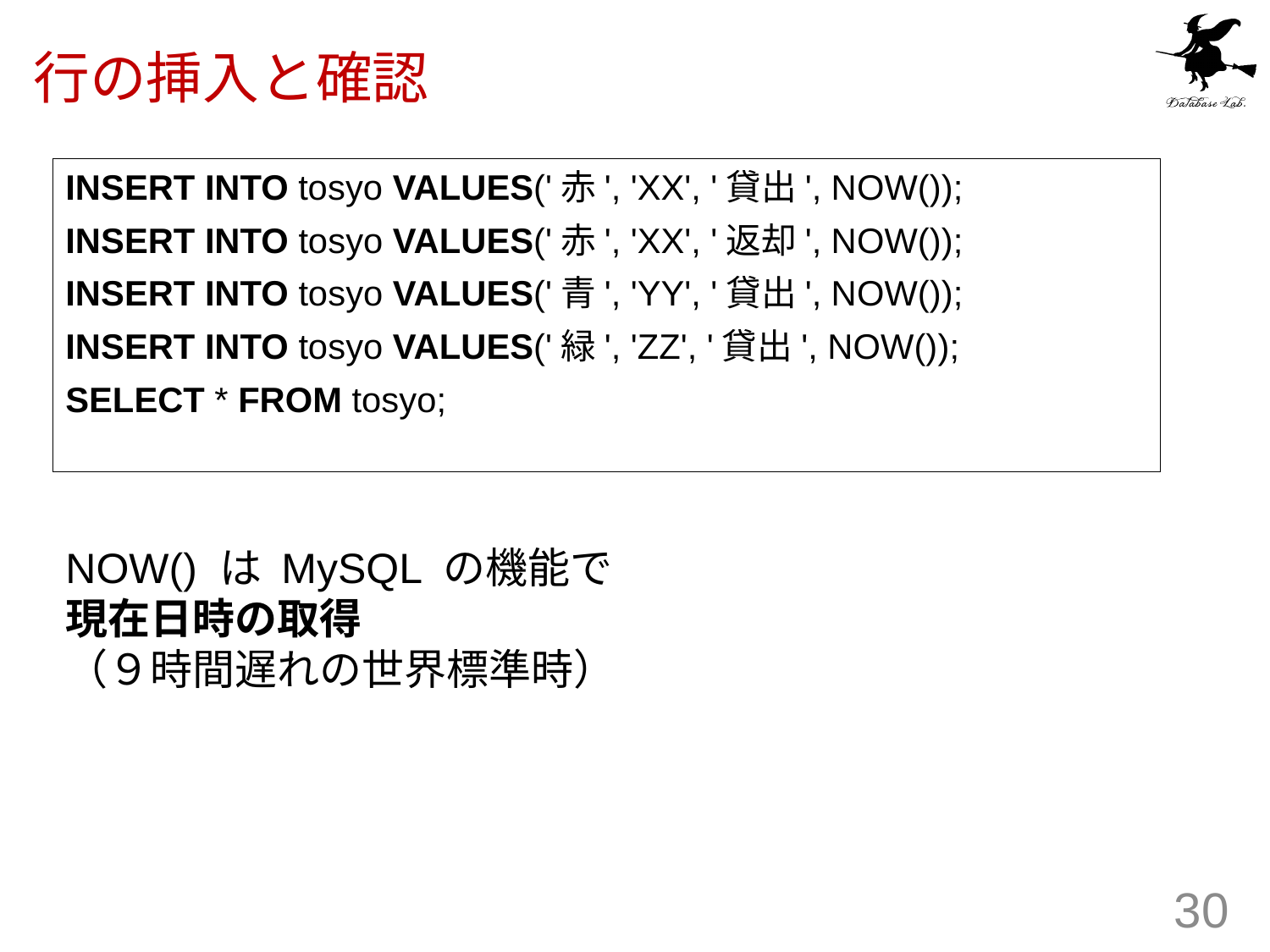

行の挿入と確認

INSERT INTO tosyo VALUES('赤', 'XX', '貸出', NOW());
INSERT INTO tosyo VALUES('赤', 'XX', '返却', NOW());
INSERT INTO tosyo VALUES('青', 'YY', '貸出', NOW());
INSERT INTO tosyo VALUES('緑', 'ZZ', '貸出', NOW());
SELECT * FROM tosyo;
NOW() は MySQL の機能で
現在日時の取得
（９時間遅れの世界標準時）
30